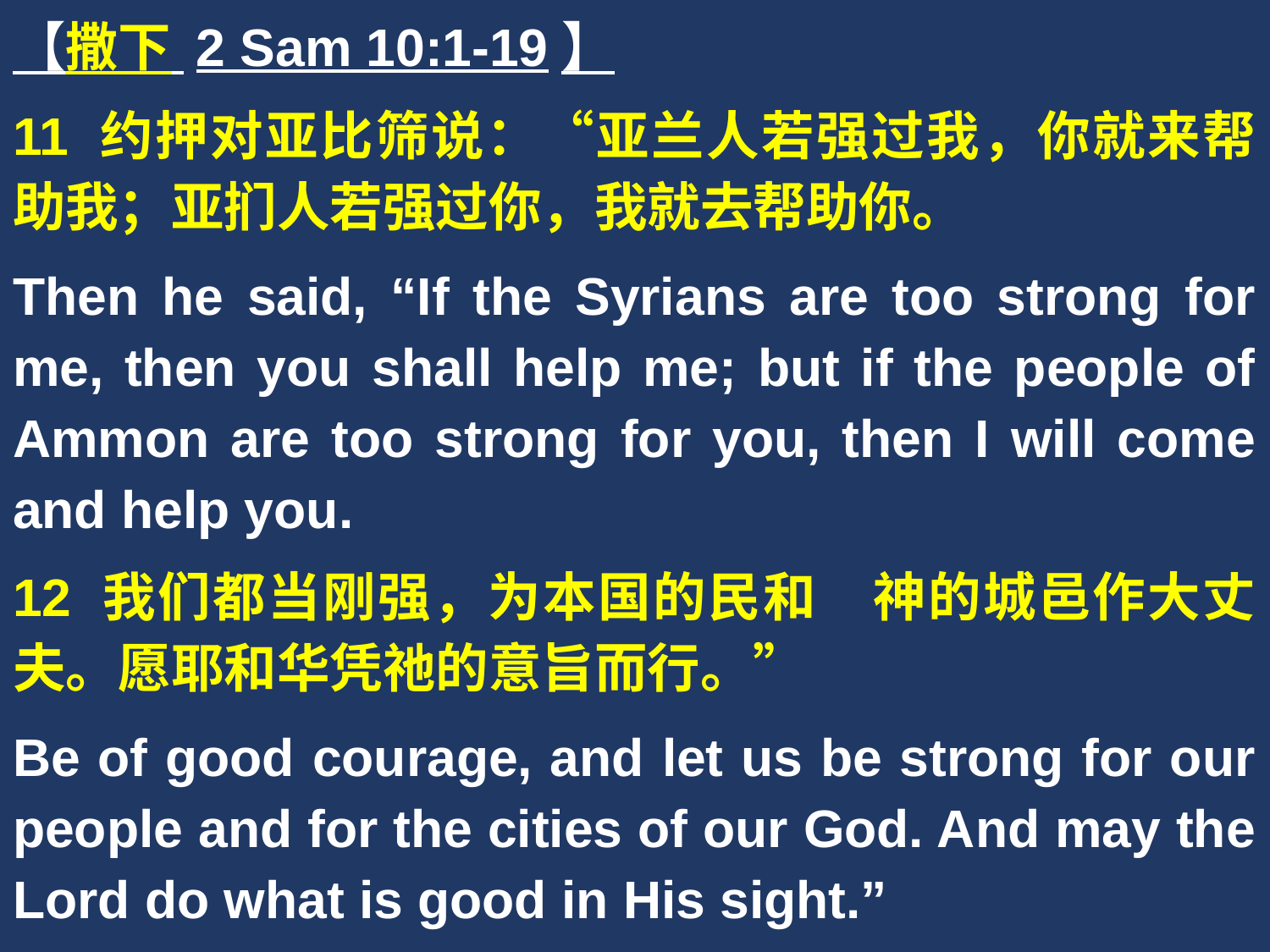

【撒下 2 Sam 10:1-19】
11 约押对亚比筛说：“亚兰人若强过我，你就来帮助我；亚扪人若强过你，我就去帮助你。
Then he said, “If the Syrians are too strong for me, then you shall help me; but if the people of Ammon are too strong for you, then I will come and help you.
12 我们都当刚强，为本国的民和　神的城邑作大丈夫。愿耶和华凭祂的意旨而行。”
Be of good courage, and let us be strong for our people and for the cities of our God. And may the Lord do what is good in His sight.”